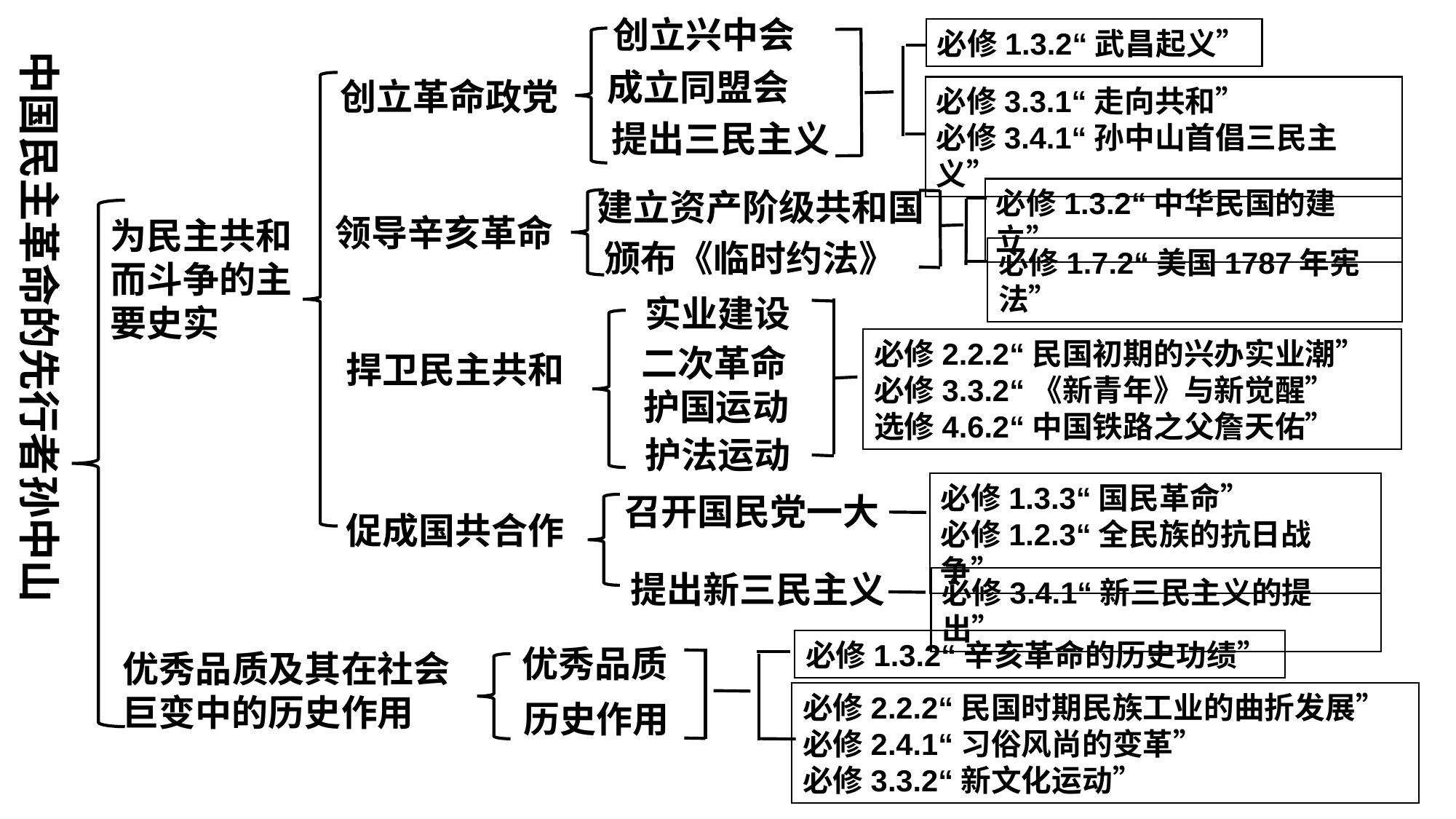

创立兴中会
成立同盟会
提出三民主义
必修1.3.2“武昌起义”
必修3.3.1“走向共和”
必修3.4.1“孙中山首倡三民主义”

创立革命政党
中国民主革命的先行者孙中山

为民主共和而斗争的主要史实
必修1.3.2“中华民国的建立”
必修1.7.2“美国1787年宪法”
建立资产阶级共和国
颁布《临时约法》

领导辛亥革命

实业建设
二次革命
护国运动
护法运动
必修2.2.2“民国初期的兴办实业潮”
必修3.3.2“《新青年》与新觉醒”
选修4.6.2“中国铁路之父詹天佑”

捍卫民主共和
必修1.3.3“国民革命”
必修1.2.3“全民族的抗日战争”
必修3.4.1“新三民主义的提出”
召开国民党一大
提出新三民主义

促成国共合作
必修1.3.2“辛亥革命的历史功绩”
必修2.2.2“民国时期民族工业的曲折发展”
必修2.4.1“习俗风尚的变革”
必修3.3.2“新文化运动”
优秀品质
历史作用
优秀品质及其在社会巨变中的历史作用